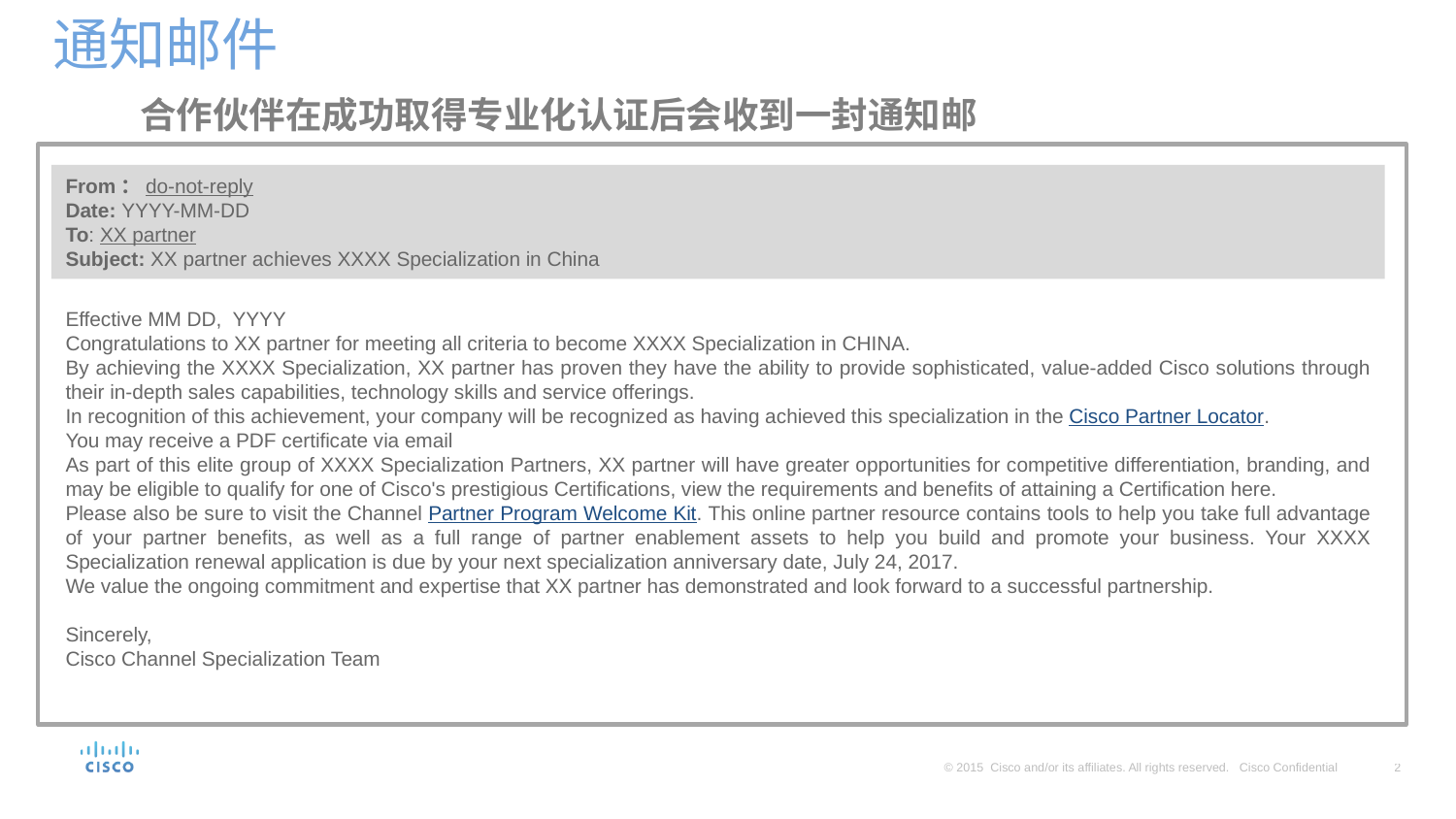

# 通知邮件
合作伙伴在成功取得专业化认证后会收到一封通知邮

From：do-not-reply
Date: YYYY-MM-DD
To: XX partner
Subject: XX partner achieves XXXX Specialization in China
Effective MM DD,  YYYY
Congratulations to XX partner for meeting all criteria to become XXXX Specialization in CHINA.
By achieving the XXXX Specialization, XX partner has proven they have the ability to provide sophisticated, value-added Cisco solutions through their in-depth sales capabilities, technology skills and service offerings.
In recognition of this achievement, your company will be recognized as having achieved this specialization in the Cisco Partner Locator.
You may receive a PDF certificate via email
As part of this elite group of XXXX Specialization Partners, XX partner will have greater opportunities for competitive differentiation, branding, and may be eligible to qualify for one of Cisco's prestigious Certifications, view the requirements and benefits of attaining a Certification here.
Please also be sure to visit the Channel Partner Program Welcome Kit. This online partner resource contains tools to help you take full advantage of your partner benefits, as well as a full range of partner enablement assets to help you build and promote your business. Your XXXX Specialization renewal application is due by your next specialization anniversary date, July 24, 2017.
We value the ongoing commitment and expertise that XX partner has demonstrated and look forward to a successful partnership.

Sincerely,
Cisco Channel Specialization Team